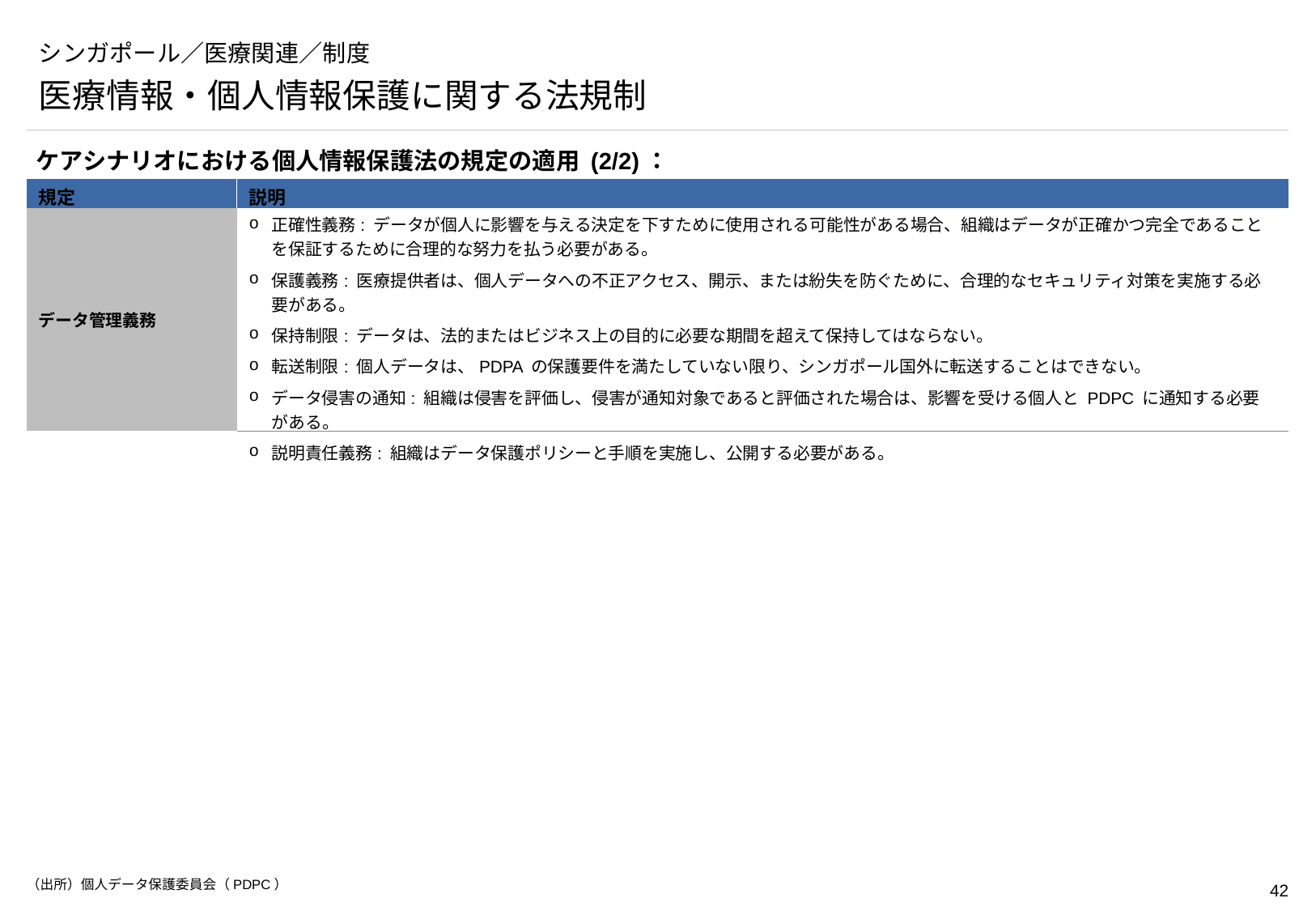

# シンガポール／医療関連／制度
医療情報・個人情報保護に関する法規制
ケアシナリオにおける個人情報保護法の規定の適用 (2/2)：
| 規定 | 説明 |
| --- | --- |
| データ管理義務 | 正確性義務: データが個人に影響を与える決定を下すために使用される可能性がある場合、組織はデータが正確かつ完全であることを保証するために合理的な努力を払う必要がある。 保護義務: 医療提供者は、個人データへの不正アクセス、開示、または紛失を防ぐために、合理的なセキュリティ対策を実施する必要がある。 保持制限: データは、法的またはビジネス上の目的に必要な期間を超えて保持してはならない。 転送制限: 個人データは、PDPA の保護要件を満たしていない限り、シンガポール国外に転送することはできない。 データ侵害の通知: 組織は侵害を評価し、侵害が通知対象であると評価された場合は、影響を受ける個人と PDPC に通知する必要がある。 説明責任義務: 組織はデータ保護ポリシーと手順を実施し、公開する必要がある。 |
（出所）個人データ保護委員会（PDPC）